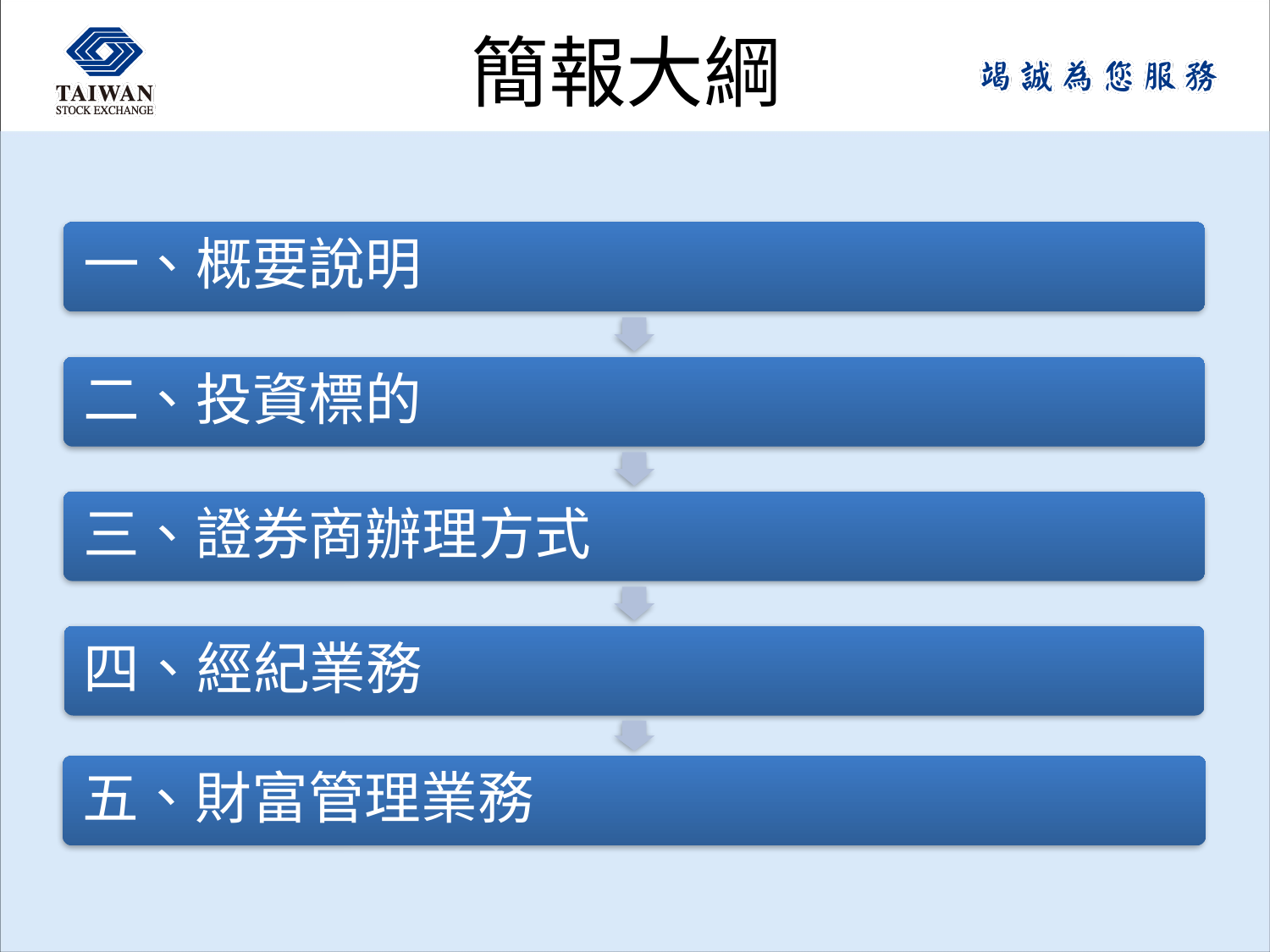

# 簡報大綱
一、概要說明

二、投資標的

三、證券商辦理方式

四、經紀業務

五、財富管理業務